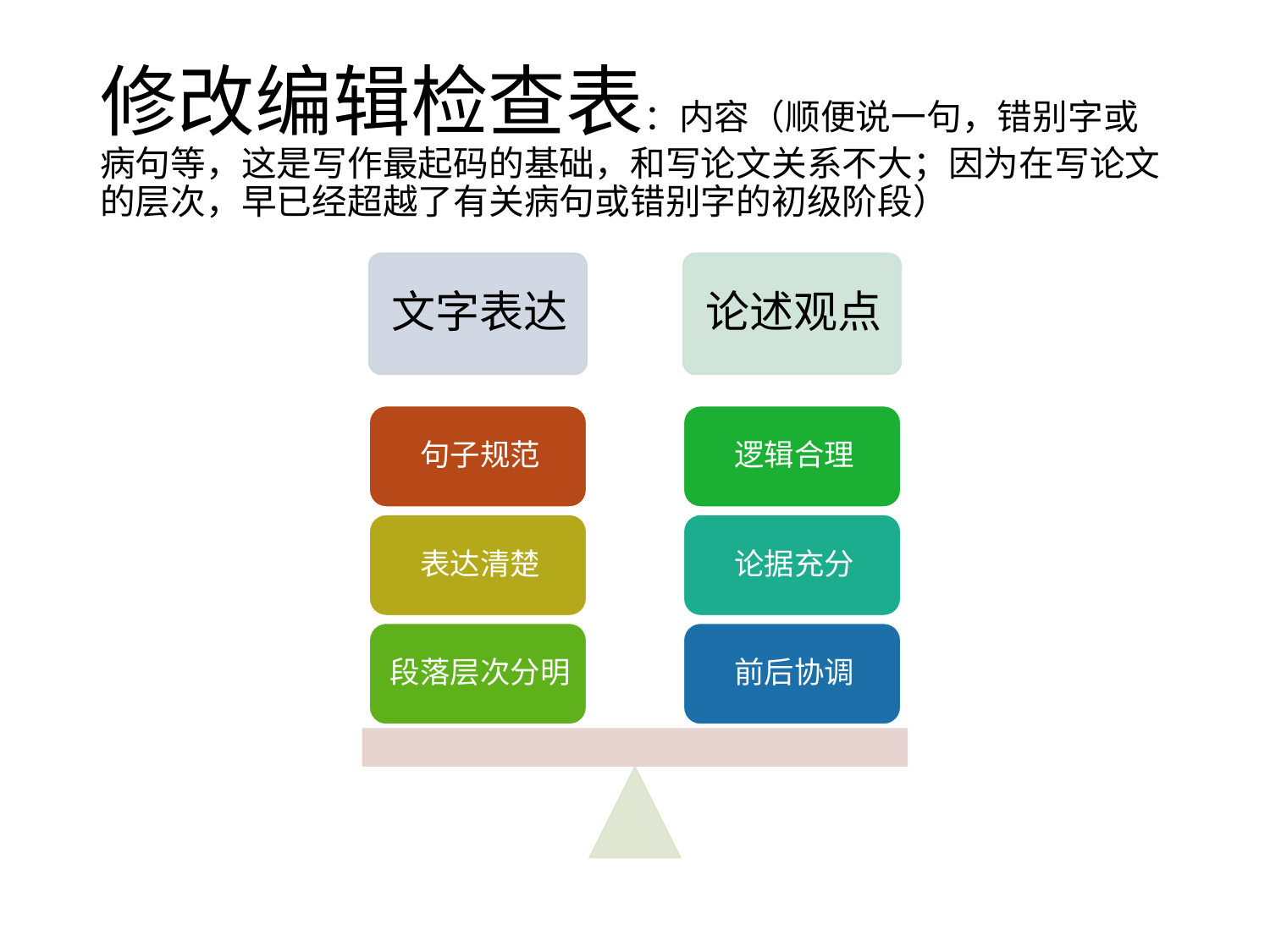

# 修改编辑检查表：内容（顺便说一句，错别字或病句等，这是写作最起码的基础，和写论文关系不大；因为在写论文的层次，早已经超越了有关病句或错别字的初级阶段）
文字表达
论述观点
前后协调
论据充分
逻辑合理
段落层次分明
表达清楚
句子规范